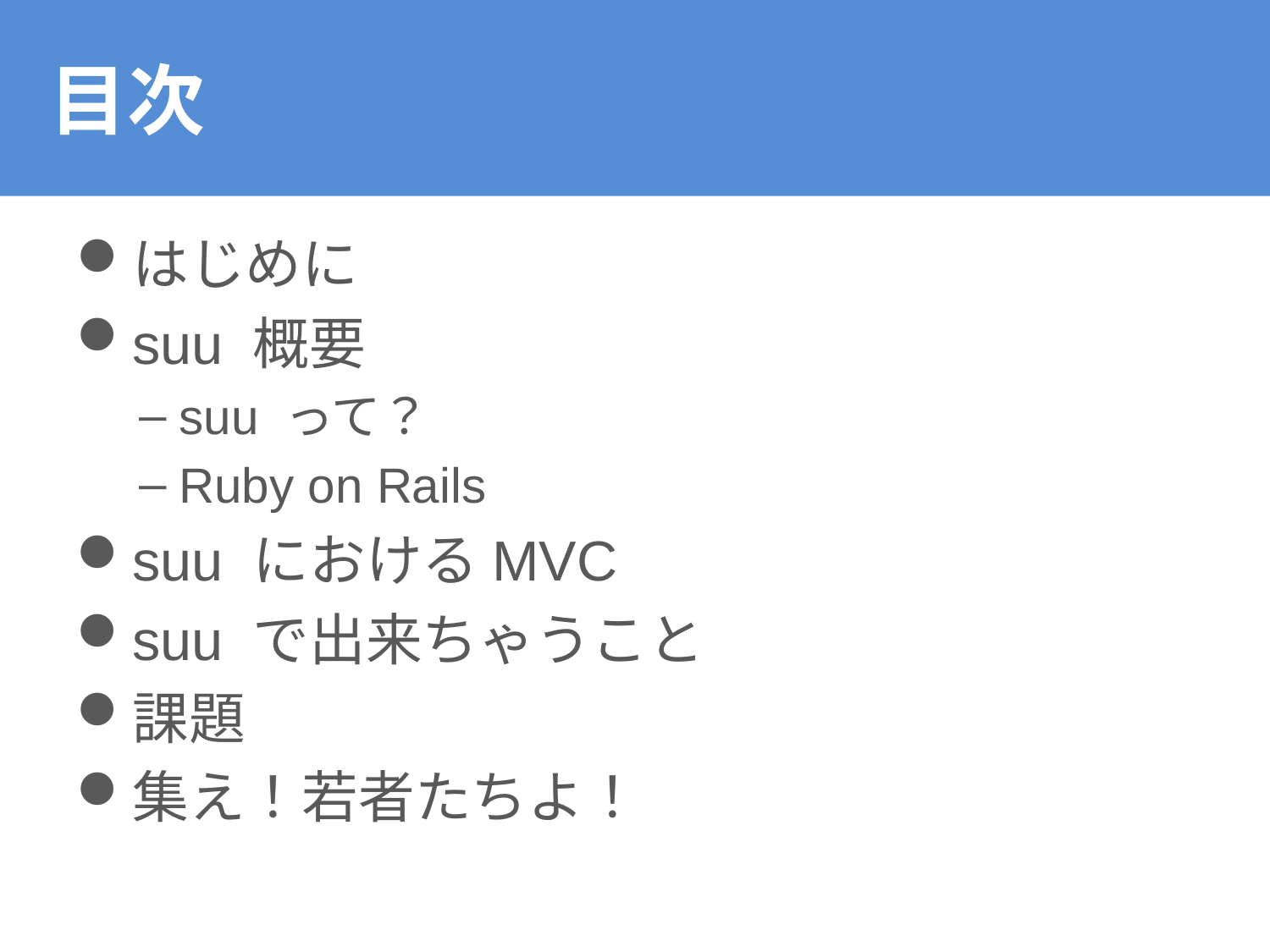

# 目次
はじめに
suu 概要
suu って？
Ruby on Rails
suu におけるMVC
suu で出来ちゃうこと
課題
集え！若者たちよ！